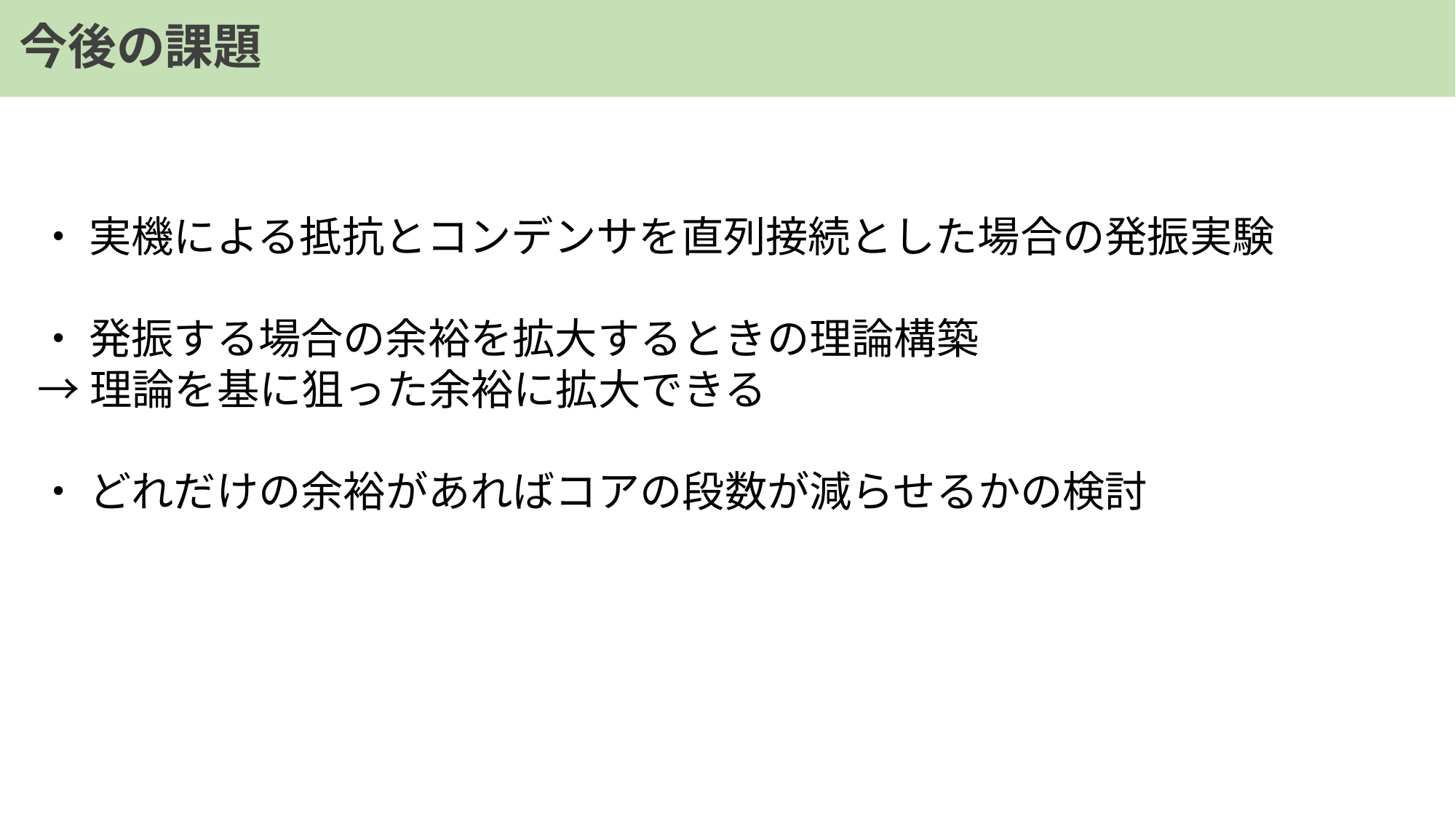

今後の課題
・ 実機による抵抗とコンデンサを直列接続とした場合の発振実験

・ 発振する場合の余裕を拡大するときの理論構築
→理論を基に狙った余裕に拡大できる

・ どれだけの余裕があればコアの段数が減らせるかの検討